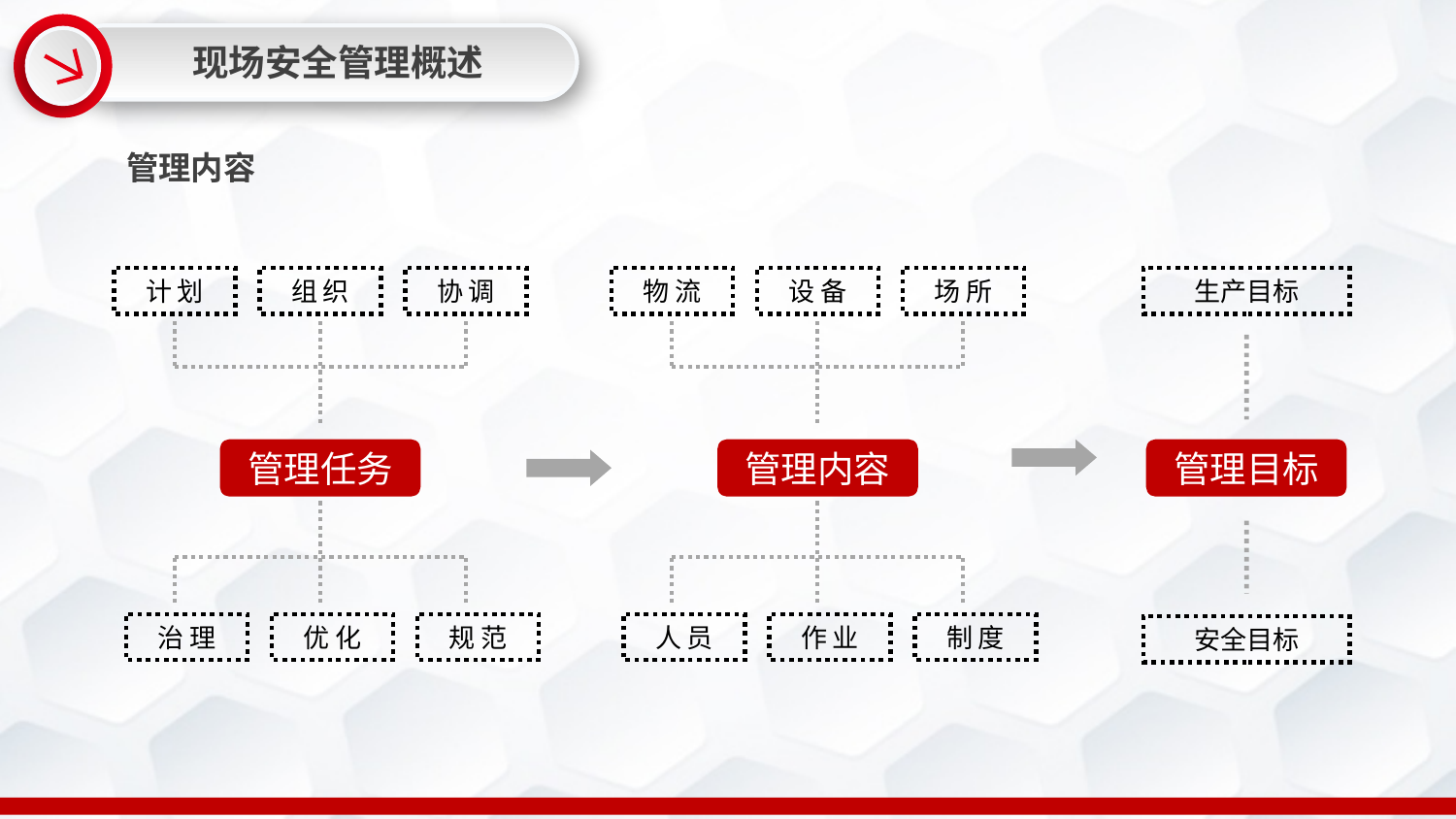

现场安全管理概述
管理内容
计 划
组 织
协 调
物 流
设 备
场 所
生产目标

管理任务
管理内容

管理目标

治 理
优 化
规 范
人 员
作 业
制 度
安全目标